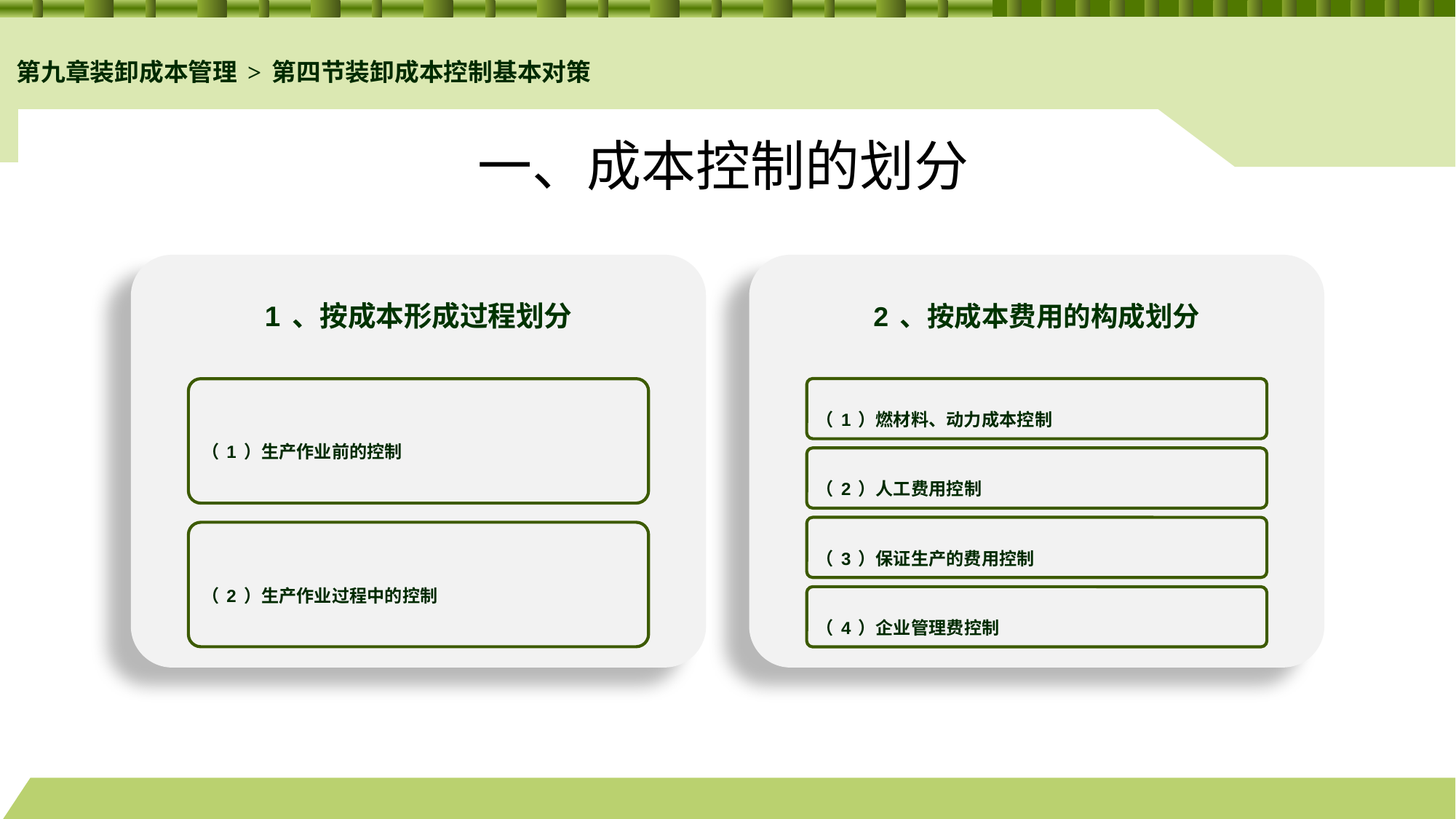

第九章装卸成本管理>第四节装卸成本控制基本对策
# 一、成本控制的划分
1、按成本形成过程划分
（1）生产作业前的控制
（2）生产作业过程中的控制
2、按成本费用的构成划分
（1）燃材料、动力成本控制
（2）人工费用控制
（3）保证生产的费用控制
（4）企业管理费控制